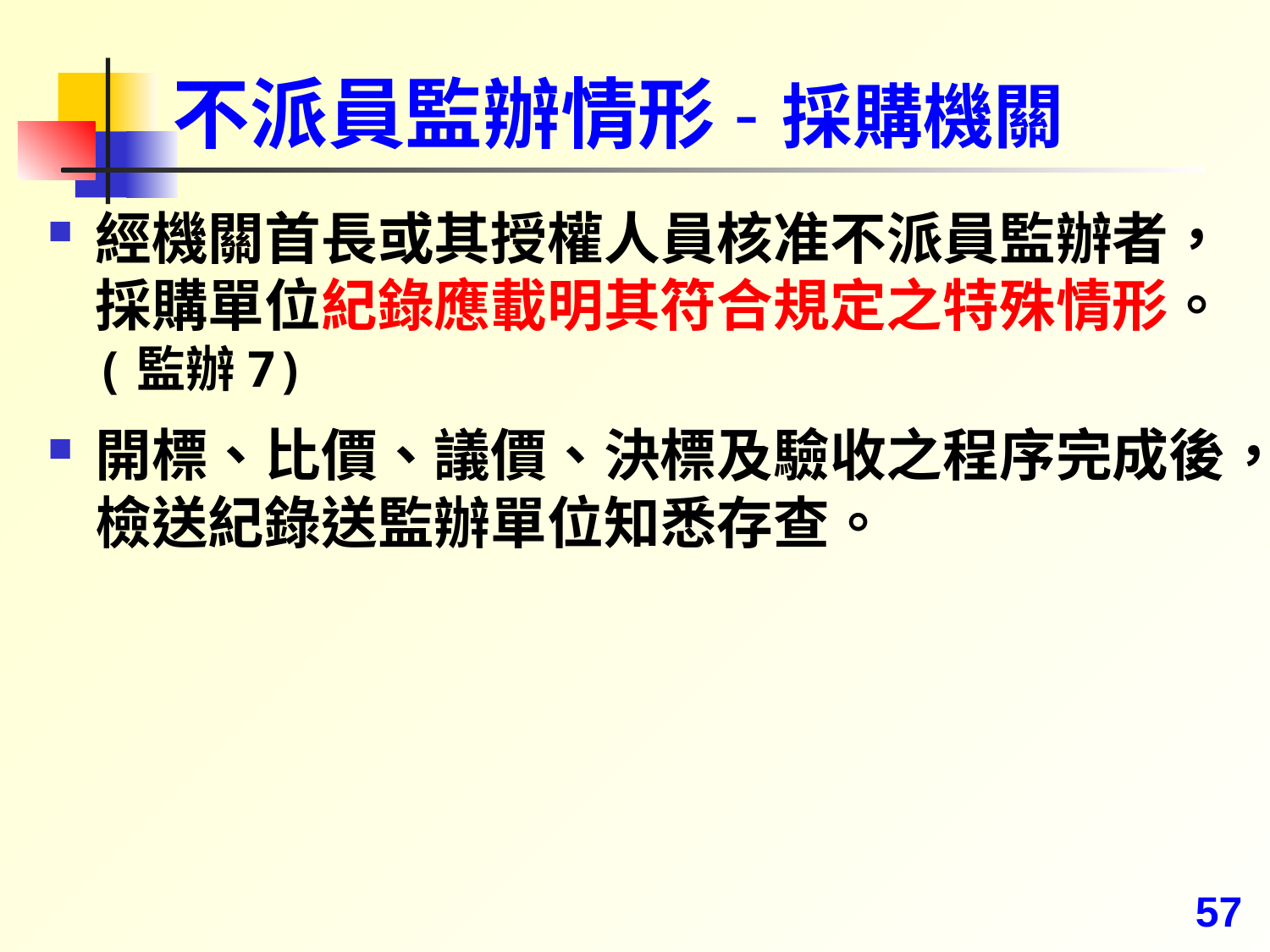

# 不派員監辦情形-採購機關
經機關首長或其授權人員核准不派員監辦者，採購單位紀錄應載明其符合規定之特殊情形。 (監辦7)
開標、比價、議價、決標及驗收之程序完成後，檢送紀錄送監辦單位知悉存查。
57